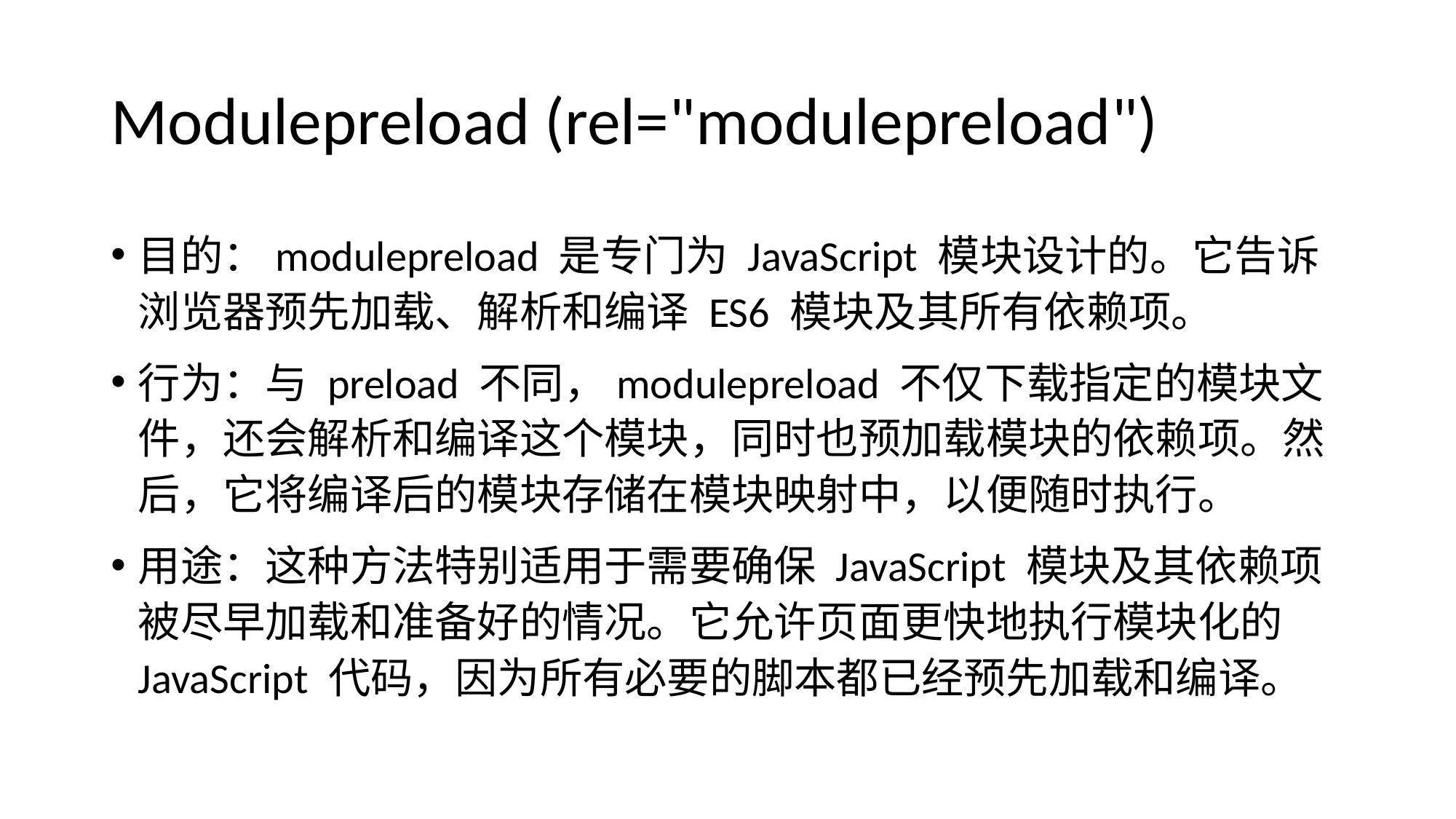

# Modulepreload (rel="modulepreload")
目的：modulepreload 是专门为 JavaScript 模块设计的。它告诉浏览器预先加载、解析和编译 ES6 模块及其所有依赖项。
行为：与 preload 不同，modulepreload 不仅下载指定的模块文件，还会解析和编译这个模块，同时也预加载模块的依赖项。然后，它将编译后的模块存储在模块映射中，以便随时执行。
用途：这种方法特别适用于需要确保 JavaScript 模块及其依赖项被尽早加载和准备好的情况。它允许页面更快地执行模块化的 JavaScript 代码，因为所有必要的脚本都已经预先加载和编译。